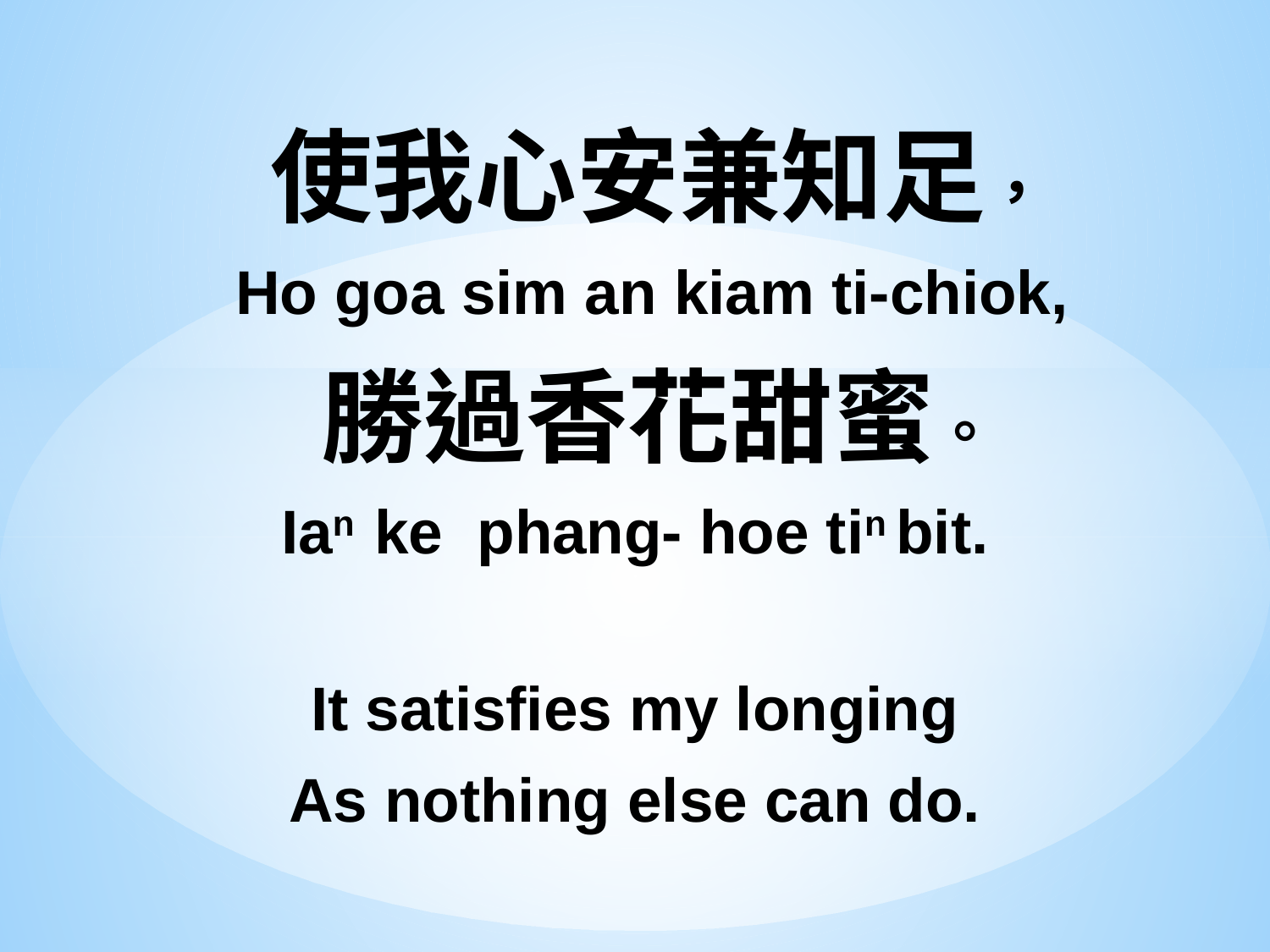

使我心安兼知足，
  Ho goa sim an kiam ti-chiok,
 勝過香花甜蜜。
Ian  ke  phang- hoe tin bit.

It satisfies my longing
As nothing else can do.